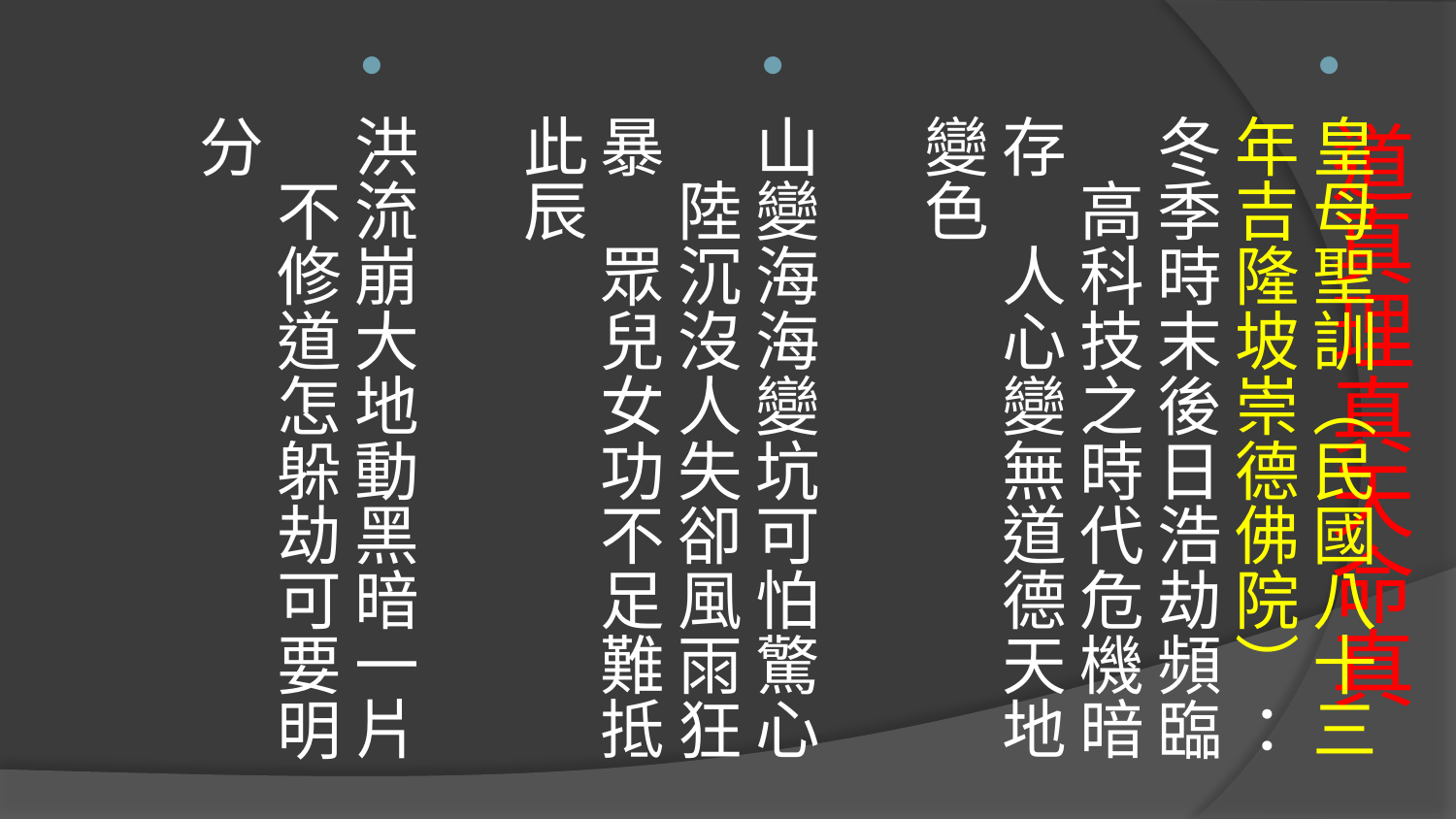

皇母聖訓（民國八十三年吉隆坡崇德佛院）：
冬季時末後日浩劫頻臨　高科技之時代危機暗存　人心變無道德天地變色
山變海海變坑可怕驚心　陸沉沒人失卻風雨狂暴　眾兒女功不足難抵此辰
洪流崩大地動黑暗一片　不修道怎躲劫可要明分
# 道真理真天命真